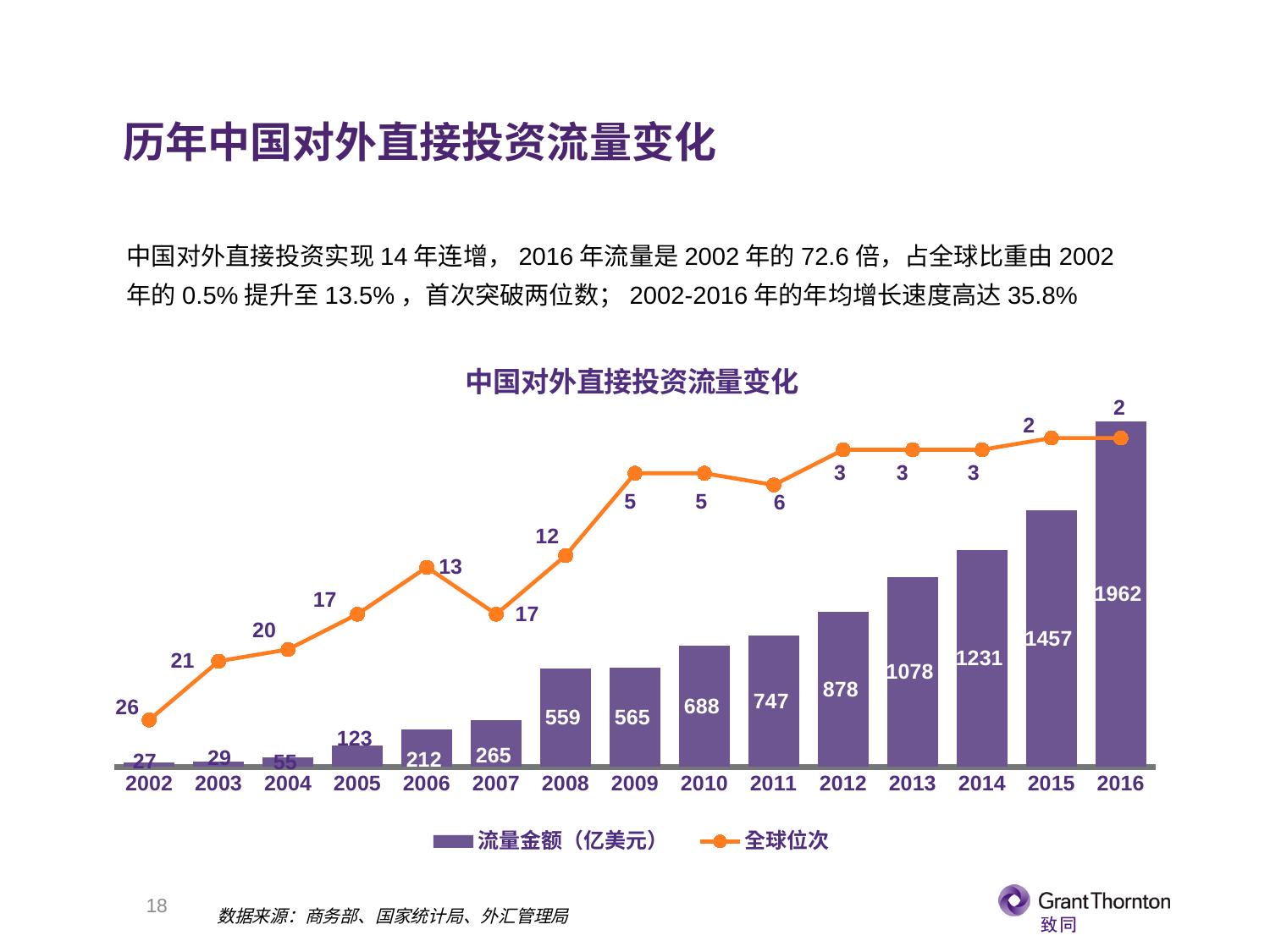

历年中国对外直接投资流量变化
中国对外直接投资实现14年连增，2016年流量是2002年的72.6倍，占全球比重由2002年的0.5%提升至13.5%，首次突破两位数；2002-2016年的年均增长速度高达35.8%

### Chart: 中国对外直接投资流量变化

| Category | 流量金额（亿美元） | 全球位次 |
|---|---|---|
| 2002 | 27.0 | 26.0 |
| 2003 | 28.5 | 21.0 |
| 2004 | 55.0 | 20.0 |
| 2005 | 122.6 | 17.0 |
| 2006 | 211.6 | 13.0 |
| 2007 | 265.1 | 17.0 |
| 2008 | 559.1 | 12.0 |
| 2009 | 565.3 | 5.0 |
| 2010 | 688.1 | 5.0 |
| 2011 | 746.5 | 6.0 |
| 2012 | 878.0 | 3.0 |
| 2013 | 1078.4 | 3.0 |
| 2014 | 1231.2 | 3.0 |
| 2015 | 1456.7 | 2.0 |
| 2016 | 1961.5 | 2.0 |
18
数据来源：商务部、国家统计局、外汇管理局